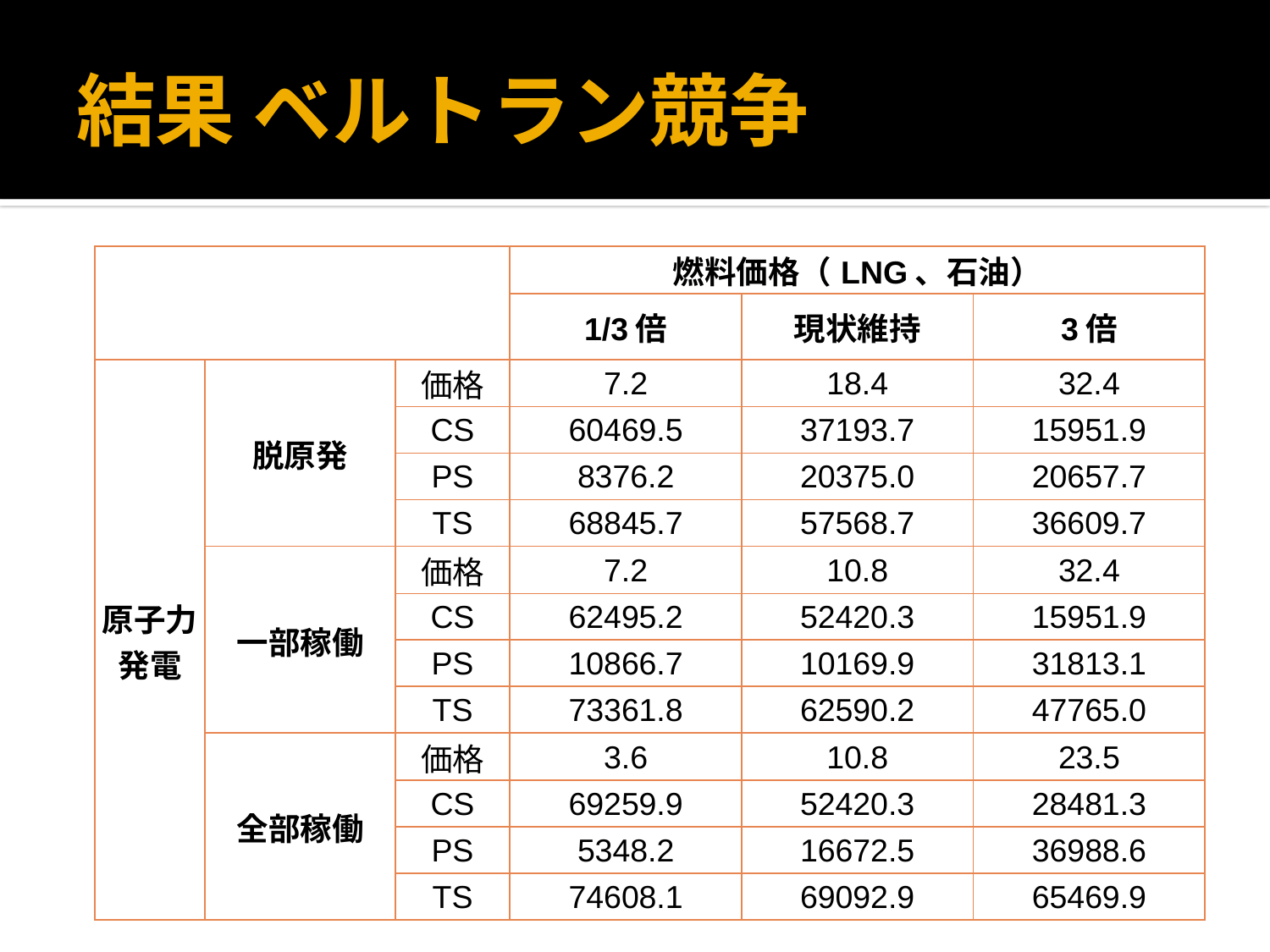

# 結果 ベルトラン競争
|  |  |  | 燃料価格（LNG、石油） |  |  |
| --- | --- | --- | --- | --- | --- |
|  |  |  | 1/3倍 | 現状維持 | 3倍 |
| 原子力発電 | 脱原発 | 価格 | 7.2 | 18.4 | 32.4 |
|  |  | CS | 60469.5 | 37193.7 | 15951.9 |
|  |  | PS | 8376.2 | 20375.0 | 20657.7 |
|  |  | TS | 68845.7 | 57568.7 | 36609.7 |
|  | 一部稼働 | 価格 | 7.2 | 10.8 | 32.4 |
|  |  | CS | 62495.2 | 52420.3 | 15951.9 |
|  |  | PS | 10866.7 | 10169.9 | 31813.1 |
|  |  | TS | 73361.8 | 62590.2 | 47765.0 |
|  | 全部稼働 | 価格 | 3.6 | 10.8 | 23.5 |
|  |  | CS | 69259.9 | 52420.3 | 28481.3 |
|  |  | PS | 5348.2 | 16672.5 | 36988.6 |
|  |  | TS | 74608.1 | 69092.9 | 65469.9 |